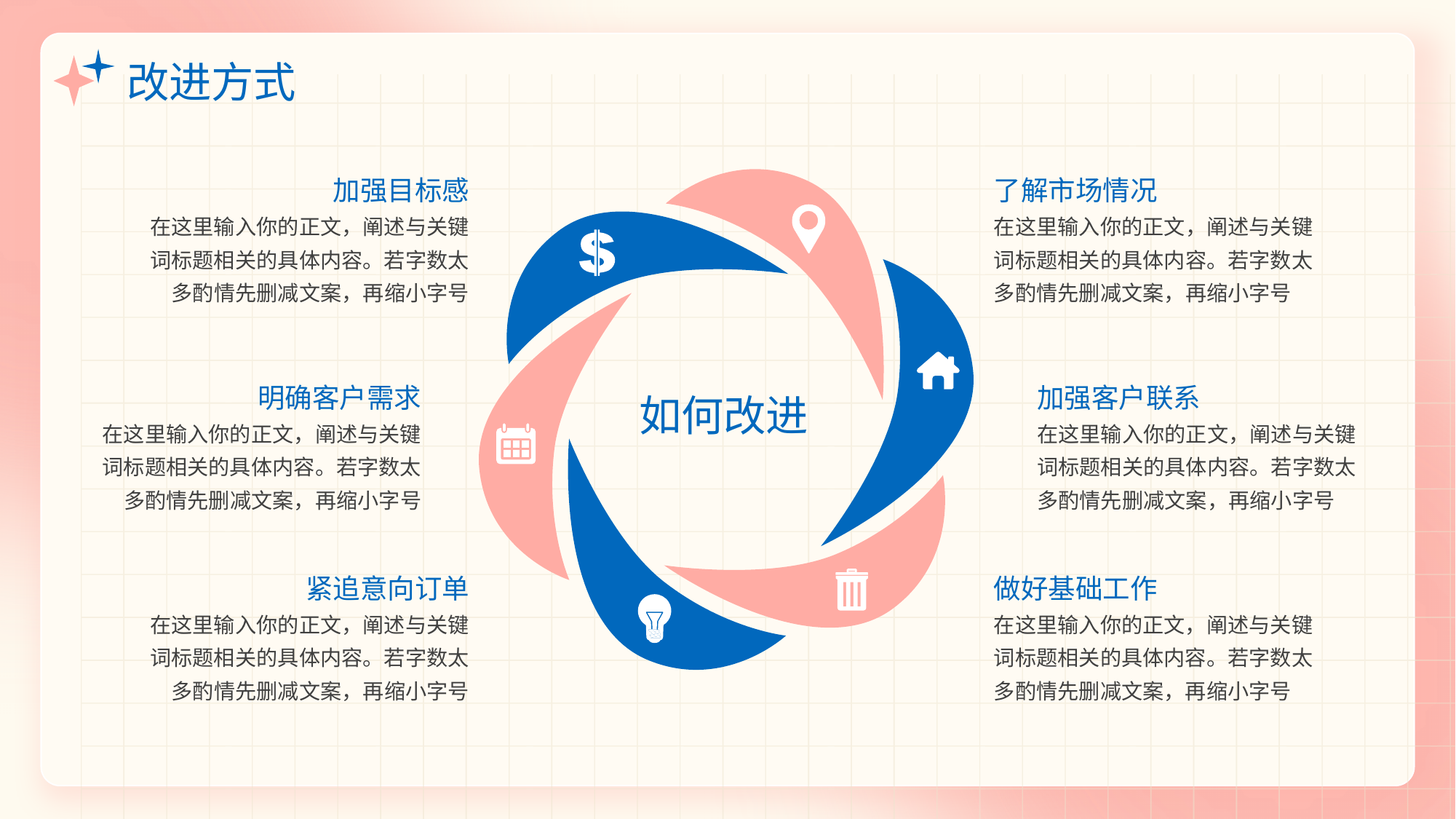

# 改进方式

加强目标感
了解市场情况

在这里输入你的正文，阐述与关键词标题相关的具体内容。若字数太多酌情先删减文案，再缩小字号
在这里输入你的正文，阐述与关键词标题相关的具体内容。若字数太多酌情先删减文案，再缩小字号

明确客户需求
加强客户联系
如何改进
在这里输入你的正文，阐述与关键词标题相关的具体内容。若字数太多酌情先删减文案，再缩小字号
在这里输入你的正文，阐述与关键词标题相关的具体内容。若字数太多酌情先删减文案，再缩小字号

紧追意向订单
做好基础工作

在这里输入你的正文，阐述与关键词标题相关的具体内容。若字数太多酌情先删减文案，再缩小字号
在这里输入你的正文，阐述与关键词标题相关的具体内容。若字数太多酌情先删减文案，再缩小字号